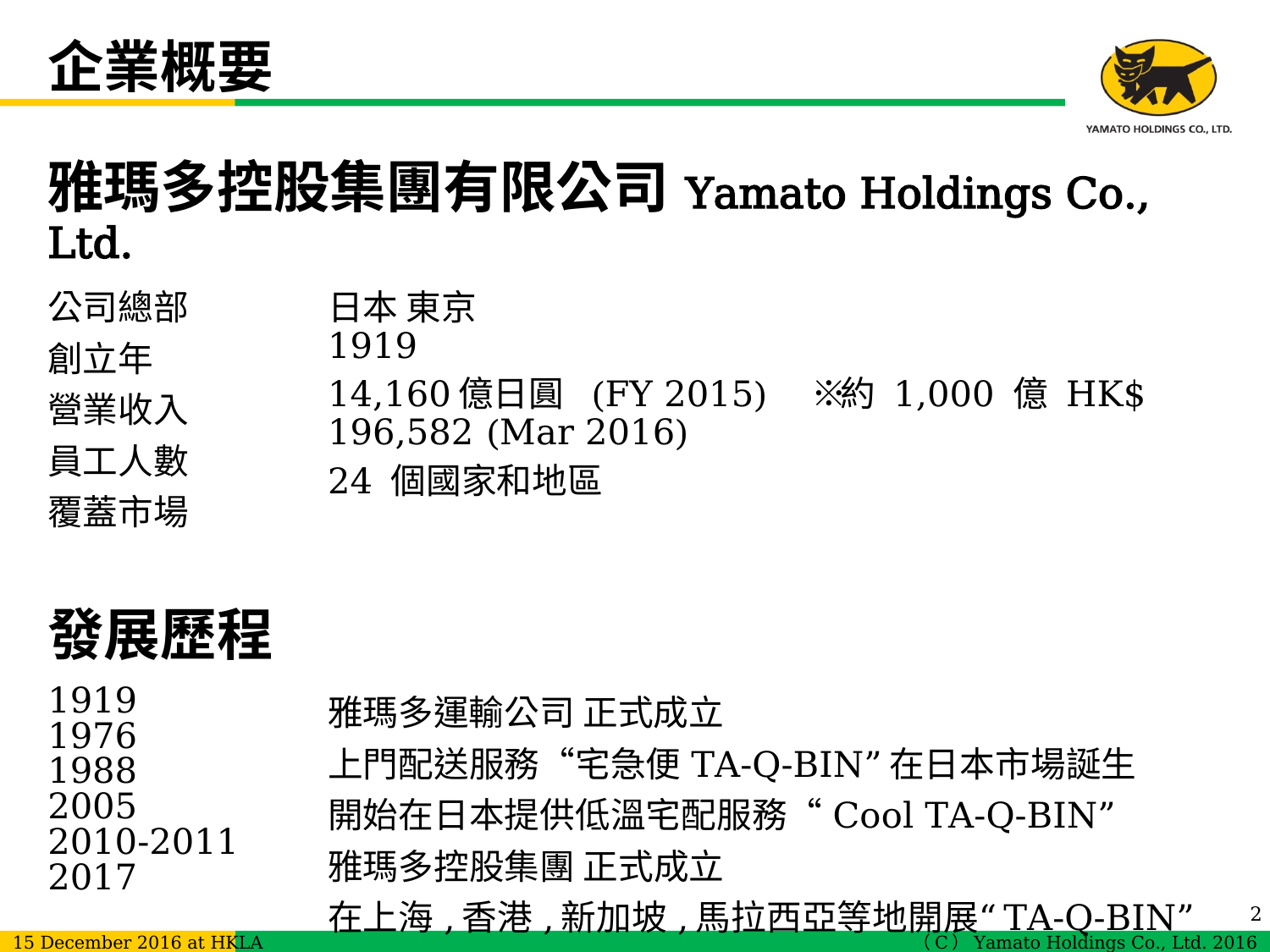

# 企業概要
| 雅瑪多控股集團有限公司Yamato Holdings Co., Ltd. |  |
| --- | --- |
| 公司總部 創立年 營業收入 員工人數 覆蓋市場 | 日本 東京 1919 14,160億日圓 (FY 2015)　※約 1,000 億 HK$ 196,582 (Mar 2016) 24 個國家和地區 |
| 發展歷程 |  |
| 1919 1976 1988 2005 2010-2011 2017 | 雅瑪多運輸公司 正式成立 上門配送服務“宅急便TA-Q-BIN”在日本市場誕生 開始在日本提供低溫宅配服務“Cool TA-Q-BIN” 雅瑪多控股集團 正式成立 在上海,香港,新加坡,馬拉西亞等地開展“TA-Q-BIN” 服務 計畫於泰國開始“TA-Q-BIN” 服務 |
2